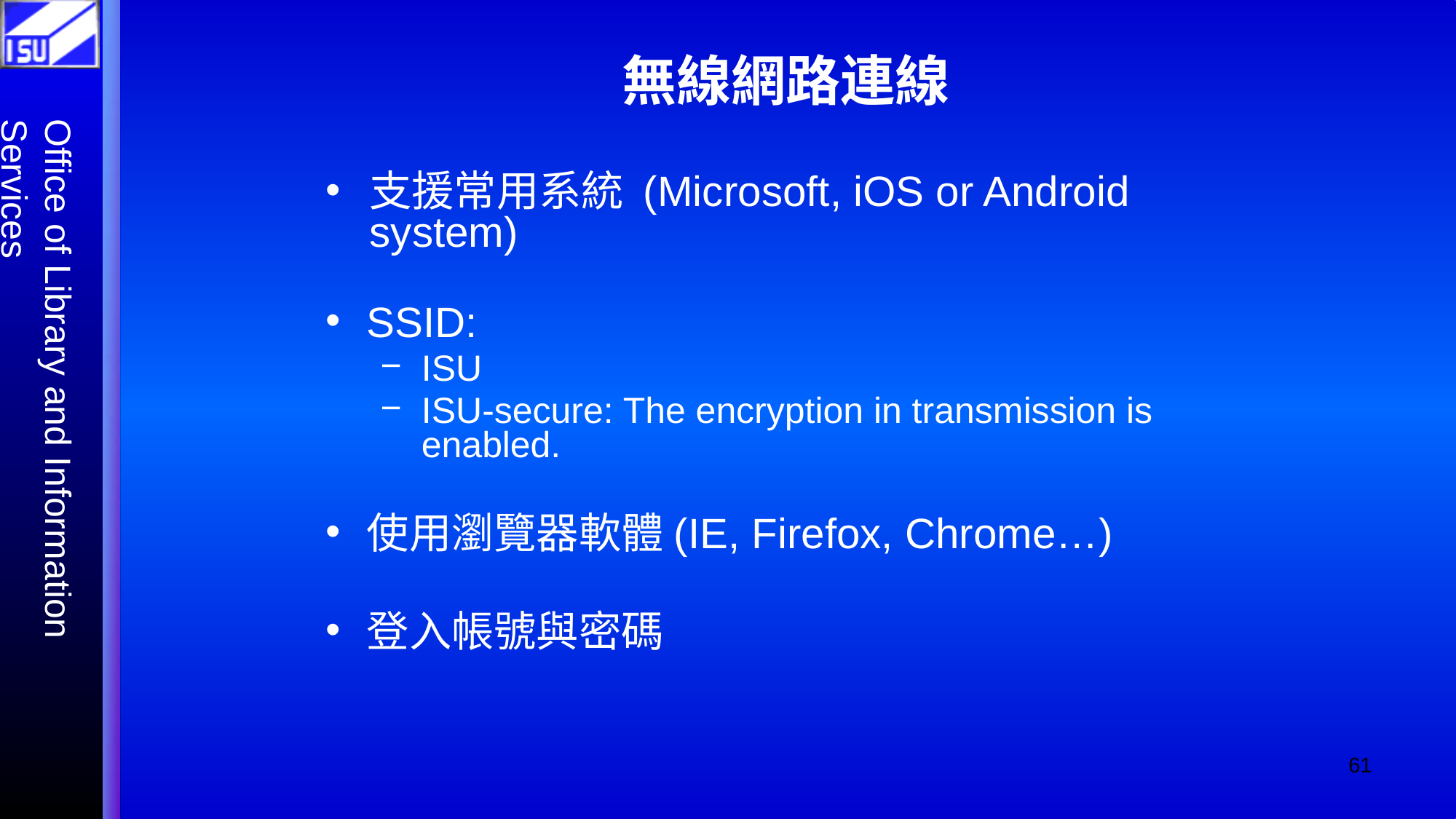

# 無線網路連線
支援常用系統 (Microsoft, iOS or Android system)

SSID:
ISU
ISU-secure: The encryption in transmission is enabled.

使用瀏覽器軟體(IE, Firefox, Chrome…)

登入帳號與密碼
61